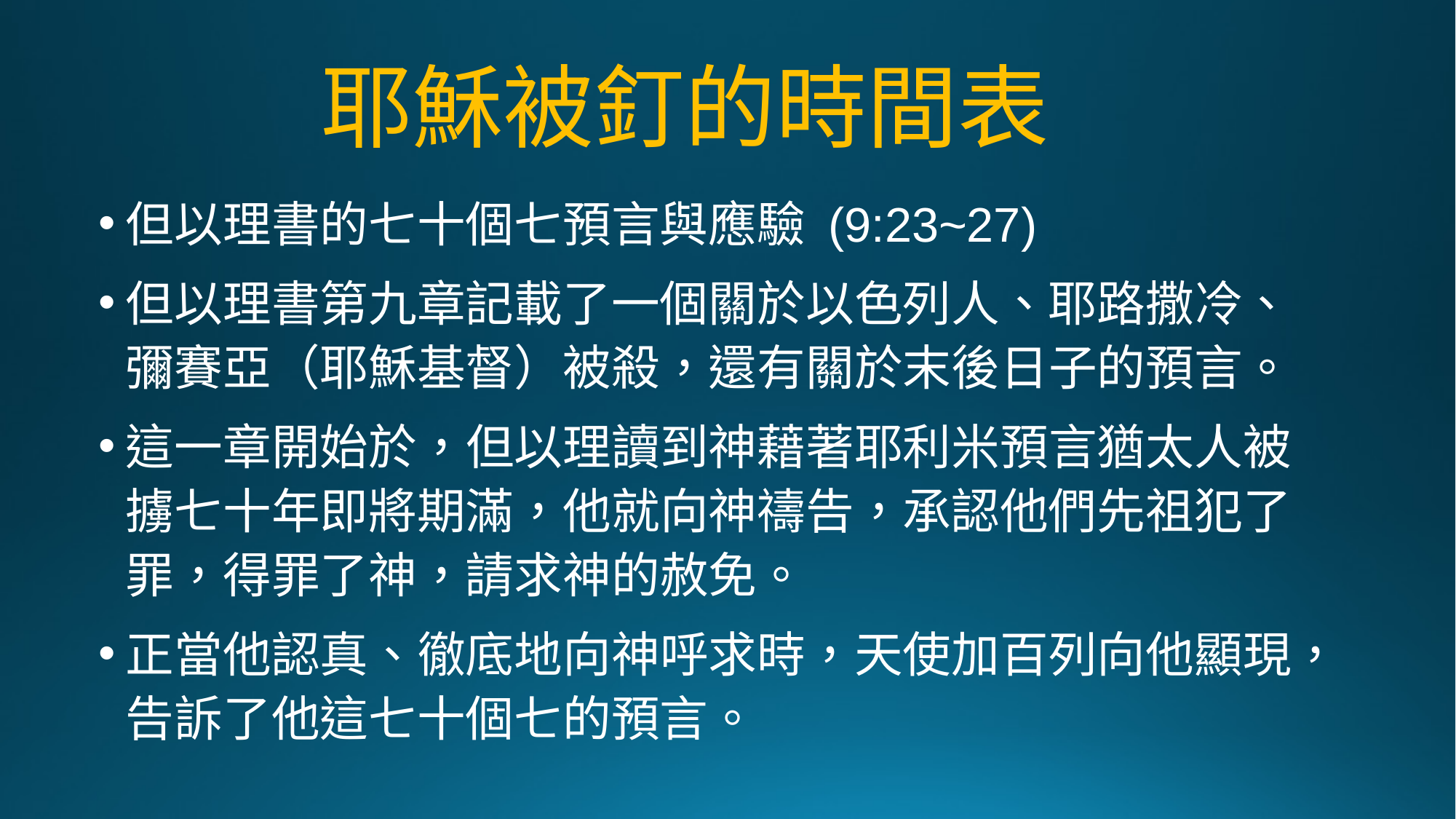

# 耶穌被釘的時間表
但以理書的七十個七預言與應驗 (9:23~27)
但以理書第九章記載了一個關於以色列人、耶路撒冷、彌賽亞（耶穌基督）被殺，還有關於末後日子的預言。
這一章開始於，但以理讀到神藉著耶利米預言猶太人被擄七十年即將期滿，他就向神禱告，承認他們先祖犯了罪，得罪了神，請求神的赦免。
正當他認真、徹底地向神呼求時，天使加百列向他顯現，告訴了他這七十個七的預言。